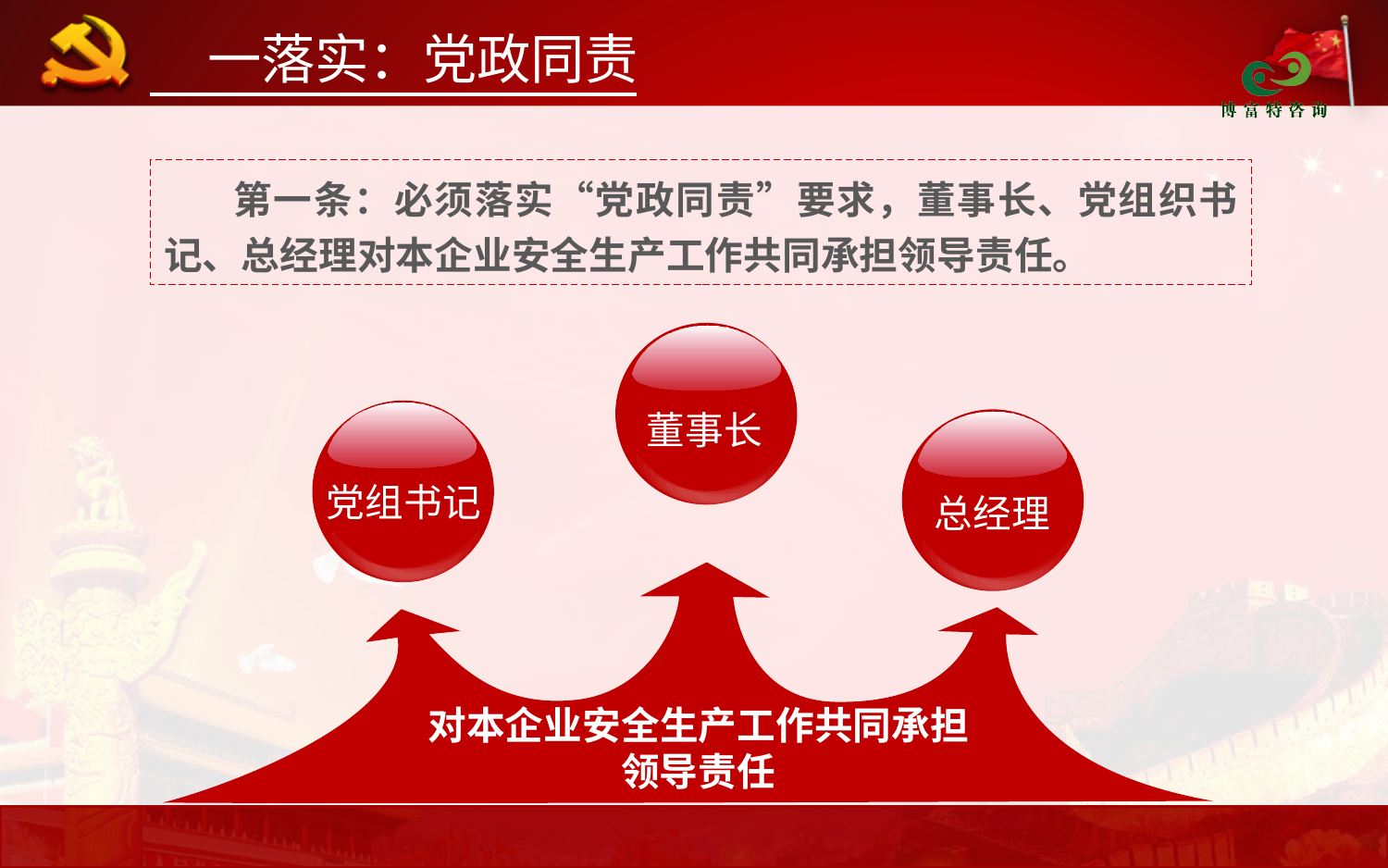

一落实：党政同责
第一条：必须落实“党政同责”要求，董事长、党组织书记、总经理对本企业安全生产工作共同承担领导责任。

董事长

党组书记

总经理

对本企业安全生产工作共同承担领导责任